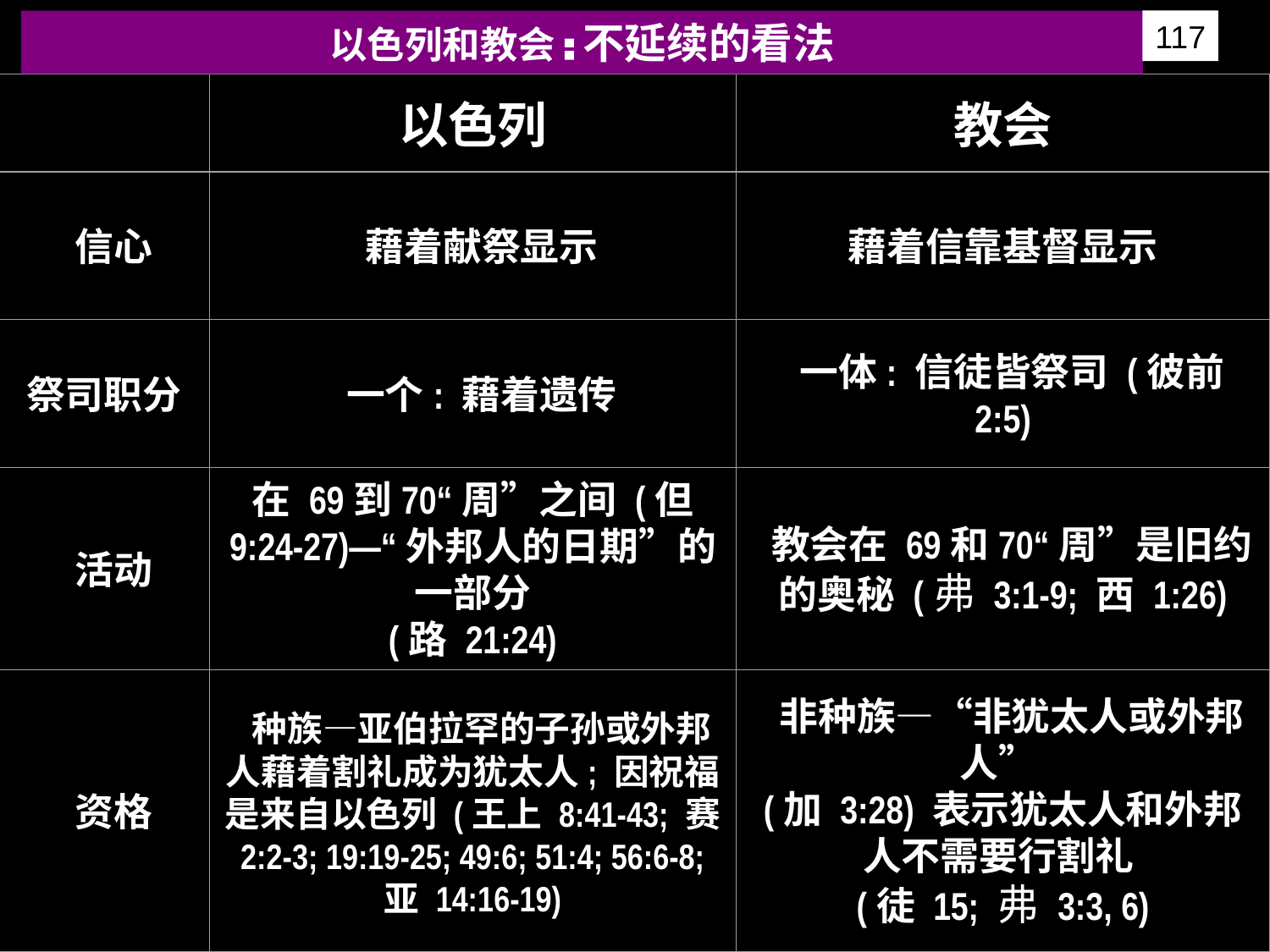

以色列和教会:不延续的看法
117

以色列

教会

 信心

 藉着献祭显示

藉着信靠基督显示
 祭司职分

 一个: 藉着遗传

 一体: 信徒皆祭司 (彼前 2:5)

 活动

在 69到70“周”之间 (但 9:24-27)—“外邦人的日期”的一部分
(路 21:24)

 教会在 69和70“周”是旧约的奥秘 (弗 3:1-9; 西 1:26)

 资格

 种族—亚伯拉罕的子孙或外邦人藉着割礼成为犹太人; 因祝福是来自以色列 (王上 8:41-43; 赛 2:2-3; 19:19-25; 49:6; 51:4; 56:6-8; 亚 14:16-19)

 非种族—“非犹太人或外邦人”
(加 3:28) 表示犹太人和外邦人不需要行割礼
(徒 15; 弗 3:3, 6)